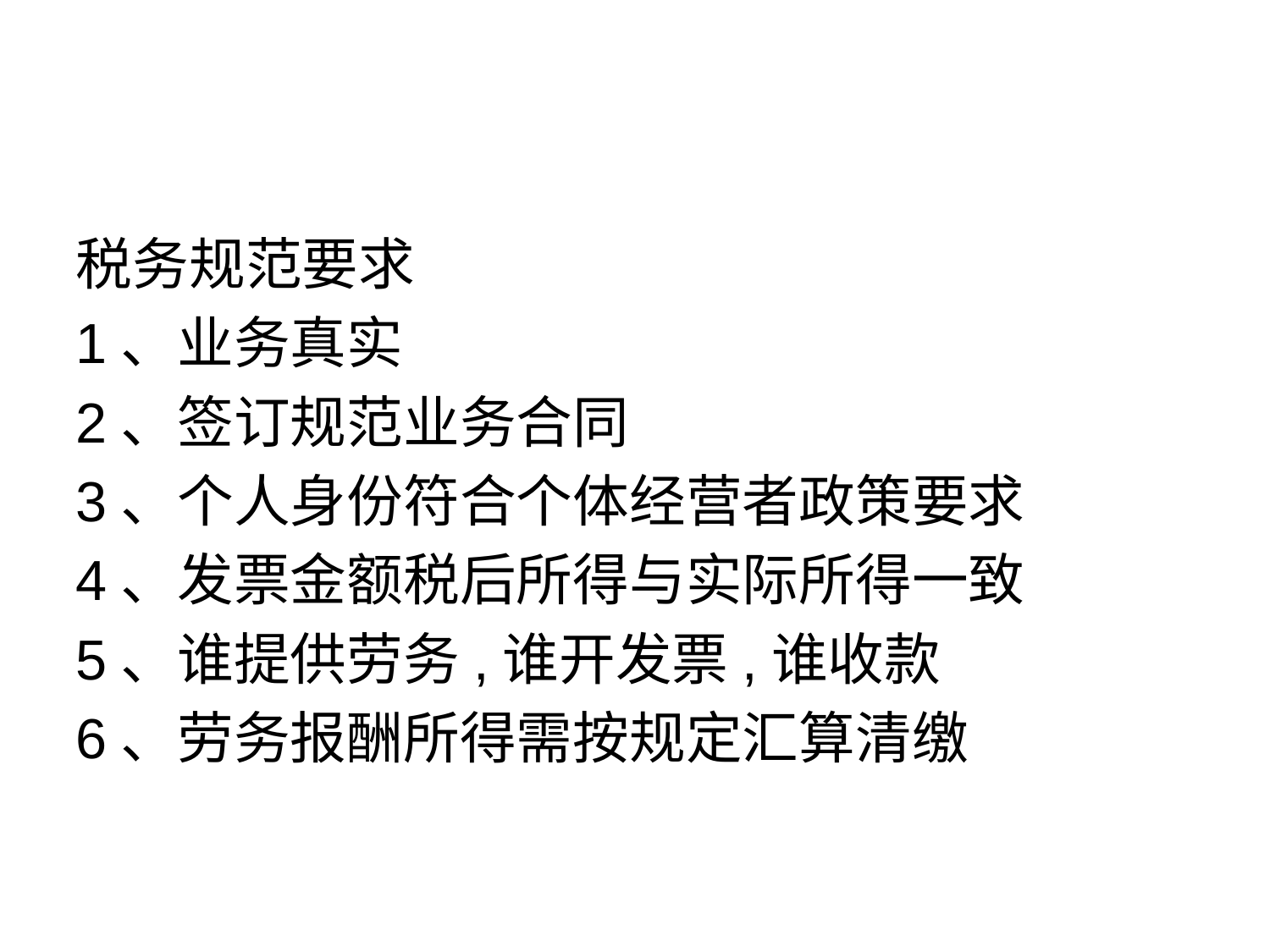

#
税务规范要求
1、业务真实
2、签订规范业务合同
3、个人身份符合个体经营者政策要求
4、发票金额税后所得与实际所得一致
5、谁提供劳务,谁开发票,谁收款
6、劳务报酬所得需按规定汇算清缴